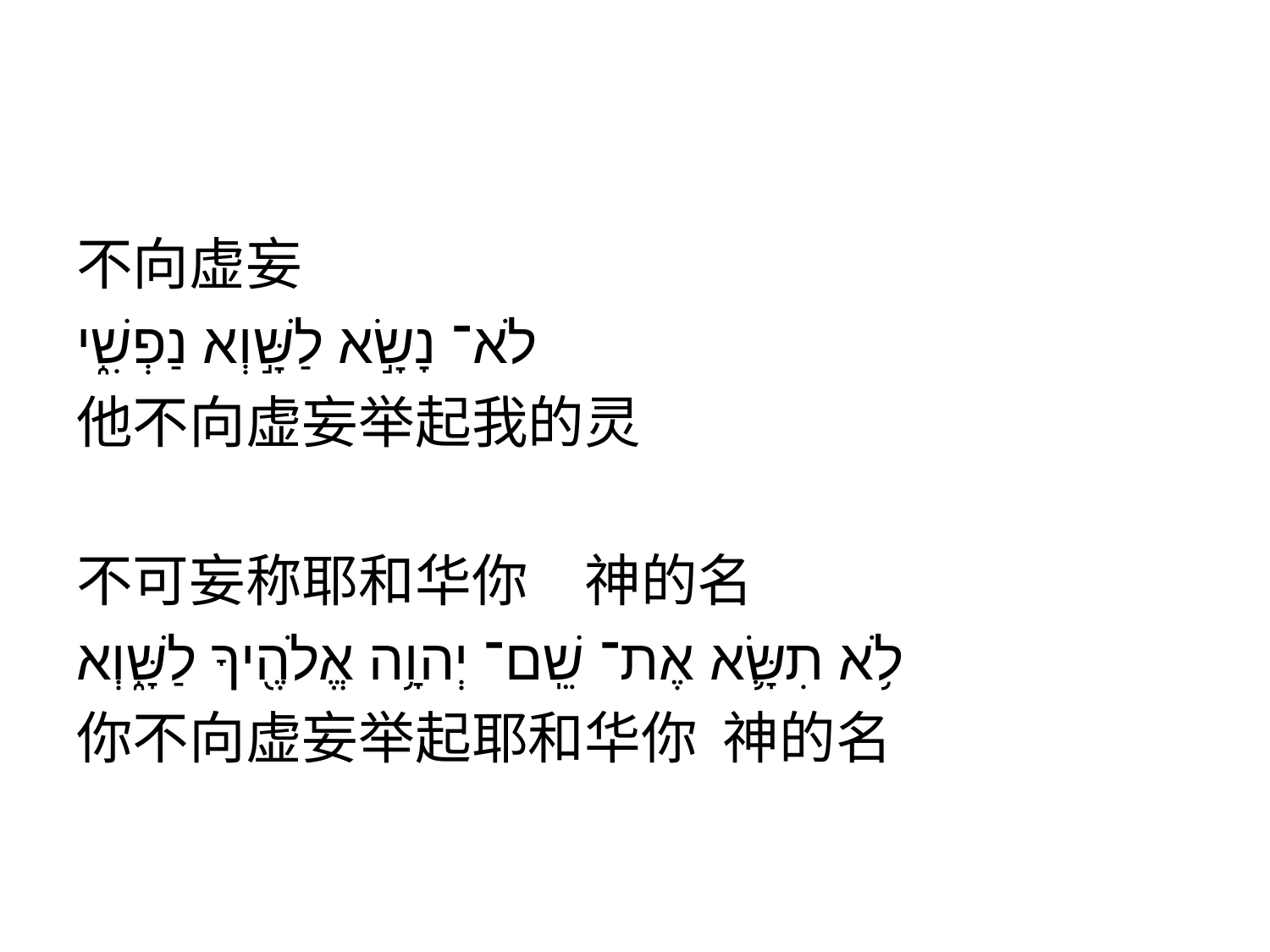

#
不向虚妄
לֹא־ נָשָׂ֣א לַשָּׁ֣וְא נַפְשִׁ֑י
他不向虚妄举起我的灵

不可妄称耶和华你　神的名
לֹ֥א תִשָּׂ֛א אֶת־ שֵֽׁם־ יְהוָ֥ה אֱלֹהֶ֖יךָ לַשָּׁ֑וְא
你不向虚妄举起耶和华你  神的名